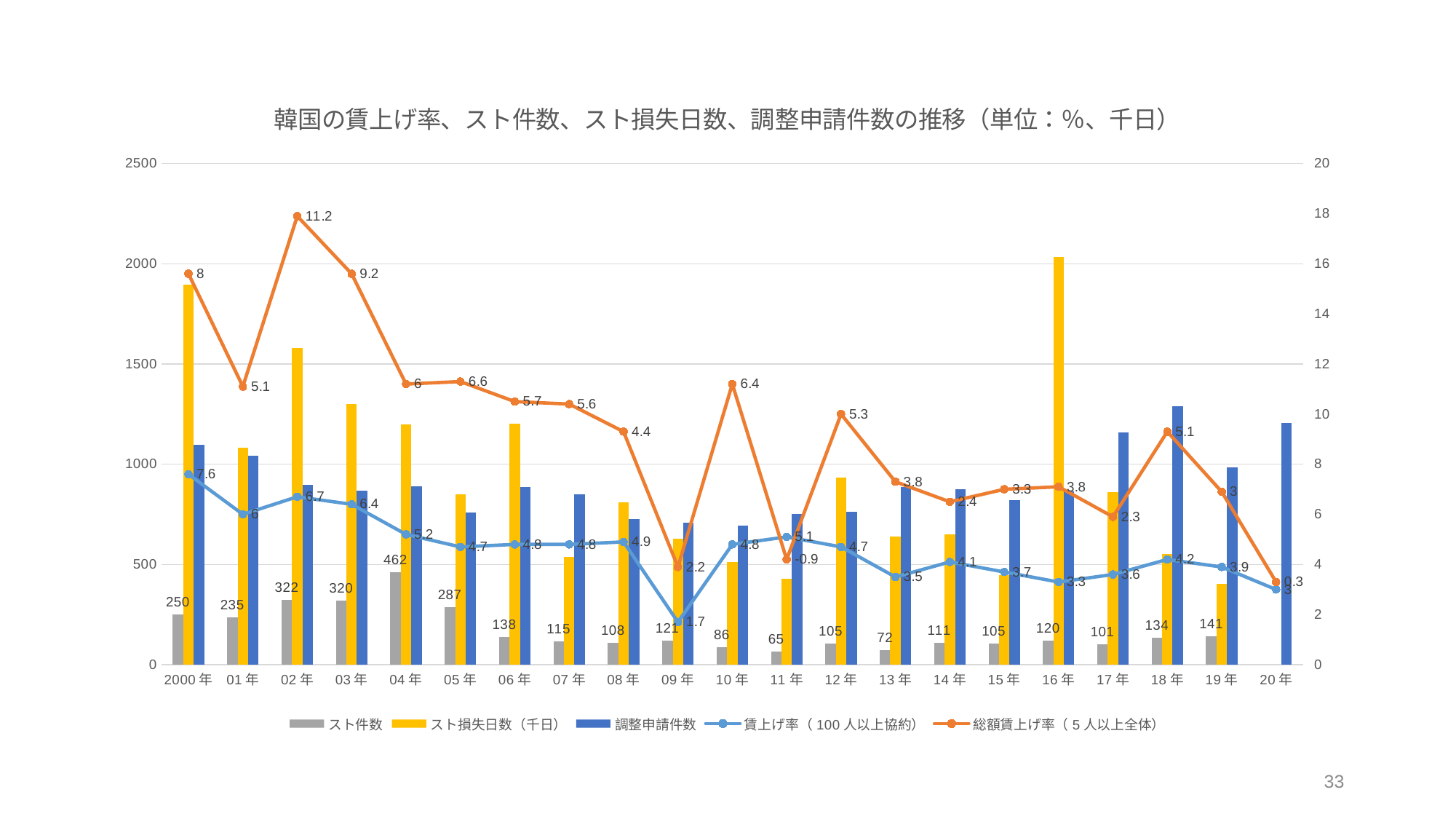

#

### Chart: 韓国の賃上げ率、スト件数、スト損失日数、調整申請件数の推移（単位：％、千日）

| Category | スト件数 | スト損失日数（千日） | 調整申請件数 | 賃上げ率（100人以上協約） | 総額賃上げ率（5人以上全体） |
|---|---|---|---|---|---|
| 2000年 | 250.0 | 1894.0 | 1096.0 | 7.6 | 8.0 |
| 01年 | 235.0 | 1083.0 | 1042.0 | 6.0 | 5.1 |
| 02年 | 322.0 | 1580.0 | 896.0 | 6.7 | 11.2 |
| 03年 | 320.0 | 1299.0 | 868.0 | 6.4 | 9.2 |
| 04年 | 462.0 | 1199.0 | 891.0 | 5.2 | 6.0 |
| 05年 | 287.0 | 848.0 | 758.0 | 4.7 | 6.6 |
| 06年 | 138.0 | 1201.0 | 885.0 | 4.8 | 5.7 |
| 07年 | 115.0 | 536.0 | 851.0 | 4.8 | 5.6 |
| 08年 | 108.0 | 809.0 | 726.0 | 4.9 | 4.4 |
| 09年 | 121.0 | 627.0 | 708.0 | 1.7 | 2.2 |
| 10年 | 86.0 | 511.0 | 695.0 | 4.8 | 6.4 |
| 11年 | 65.0 | 429.0 | 752.0 | 5.1 | -0.9 |
| 12年 | 105.0 | 933.0 | 762.0 | 4.7 | 5.3 |
| 13年 | 72.0 | 638.0 | 886.0 | 3.5 | 3.8 |
| 14年 | 111.0 | 651.0 | 877.0 | 4.1 | 2.4 |
| 15年 | 105.0 | 447.0 | 822.0 | 3.7 | 3.3 |
| 16年 | 120.0 | 2035.0 | 863.0 | 3.3 | 3.8 |
| 17年 | 101.0 | 862.0 | 1160.0 | 3.6 | 2.3 |
| 18年 | 134.0 | 552.0 | 1291.0 | 4.2 | 5.1 |
| 19年 | 141.0 | 402.0 | 983.0 | 3.9 | 3.0 |
| 20年 | None | None | 1205.0 | 3.0 | 0.3 |
33